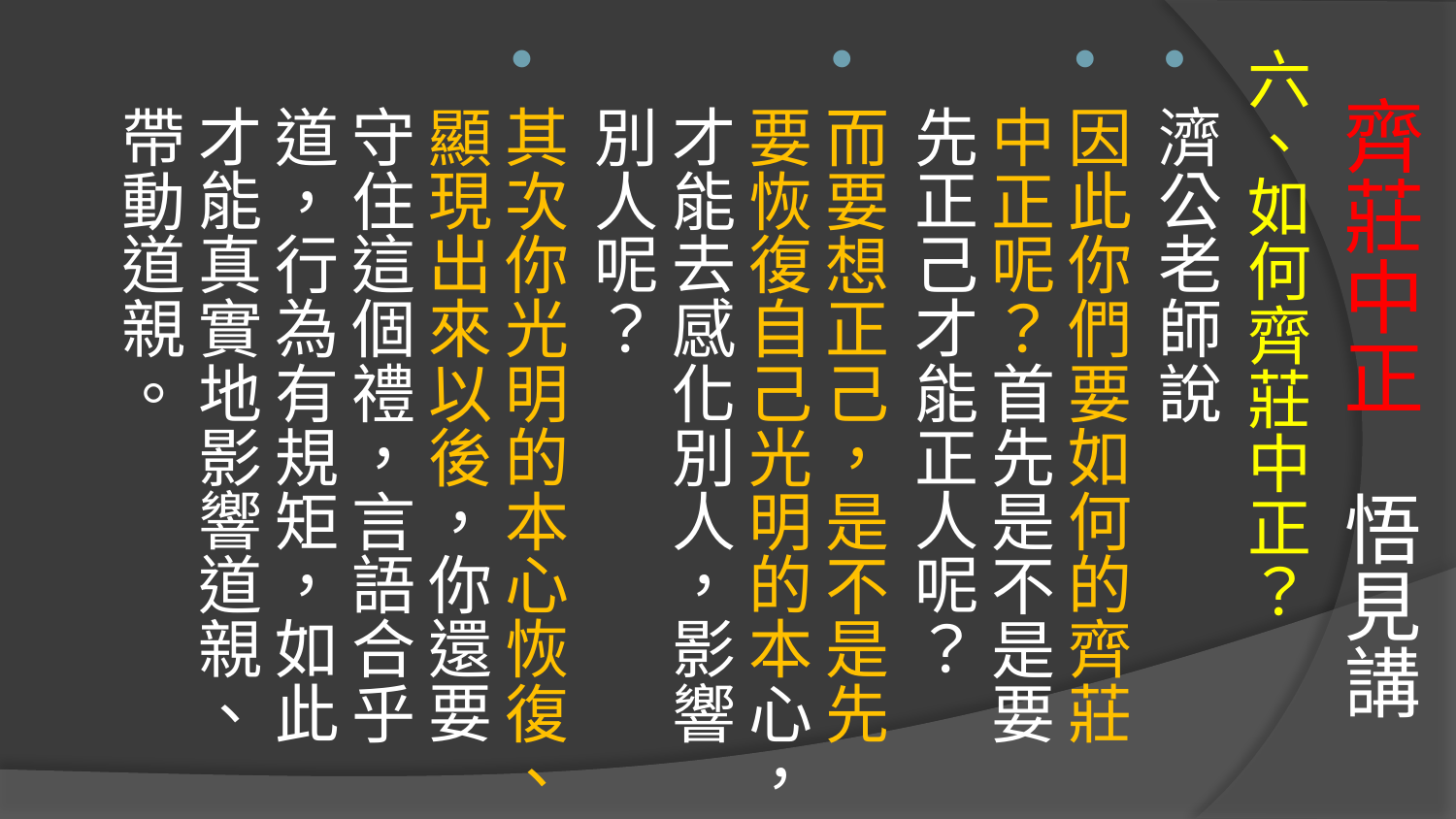

# 齊莊中正    悟見講
六、如何齊莊中正？
濟公老師說
因此你們要如何的齊莊中正呢？首先是不是要先正己才能正人呢？
而要想正己，是不是先要恢復自己光明的本心，才能去感化別人，影響別人呢？
其次你光明的本心恢復、顯現出來以後，你還要守住這個禮，言語合乎道，行為有規矩，如此才能真實地影響道親、帶動道親。